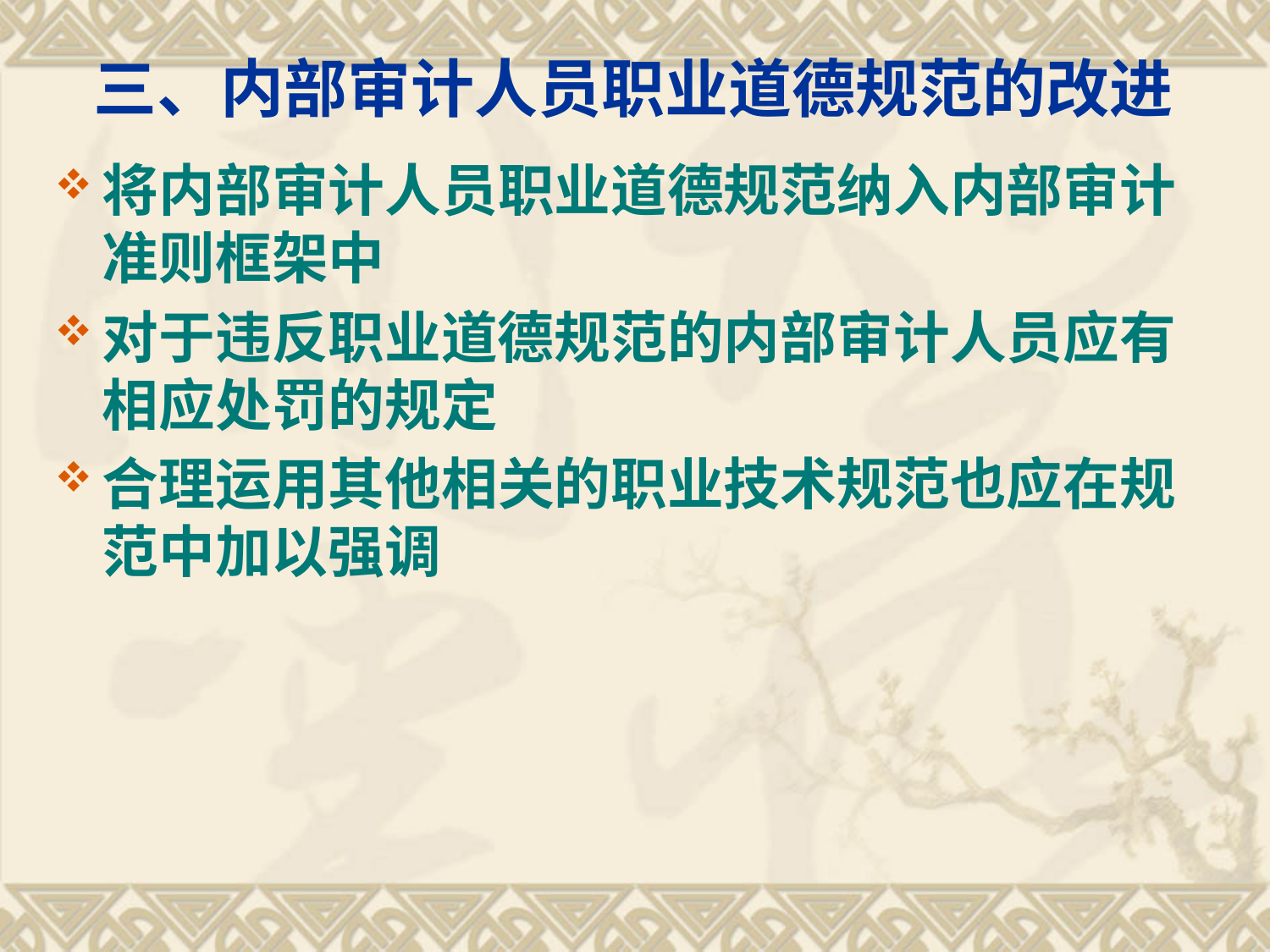

# 三、内部审计人员职业道德规范的改进
将内部审计人员职业道德规范纳入内部审计准则框架中
对于违反职业道德规范的内部审计人员应有相应处罚的规定
合理运用其他相关的职业技术规范也应在规范中加以强调